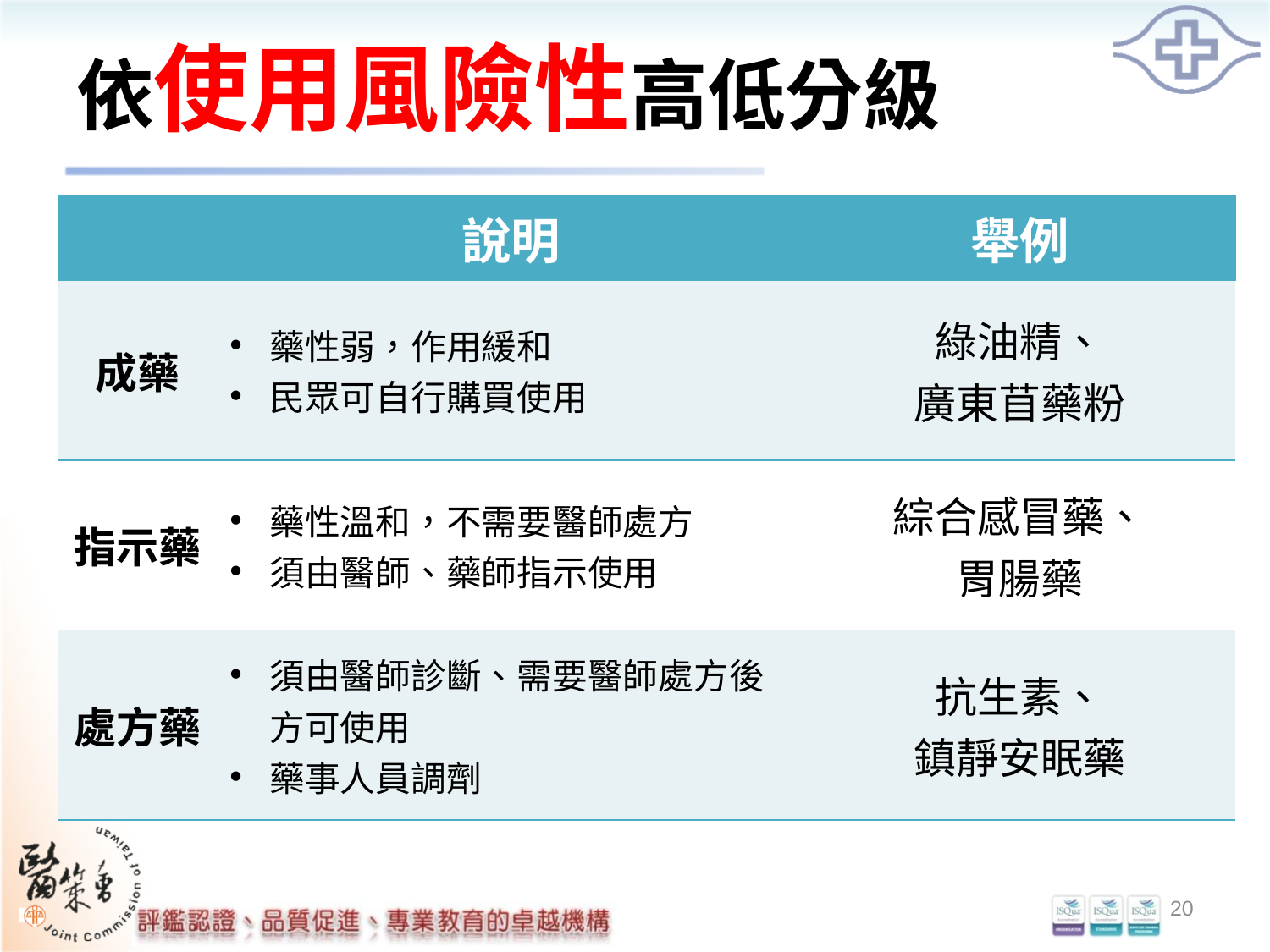

# 依使用風險性高低分級
|  | 說明 | 舉例 |
| --- | --- | --- |
| 成藥 | 藥性弱，作用緩和 民眾可自行購買使用 | 綠油精、 廣東苜藥粉 |
| 指示藥 | 藥性溫和，不需要醫師處方 須由醫師、藥師指示使用 | 綜合感冒藥、 胃腸藥 |
| 處方藥 | 須由醫師診斷、需要醫師處方後方可使用 藥事人員調劑 | 抗生素、 鎮靜安眠藥 |
20